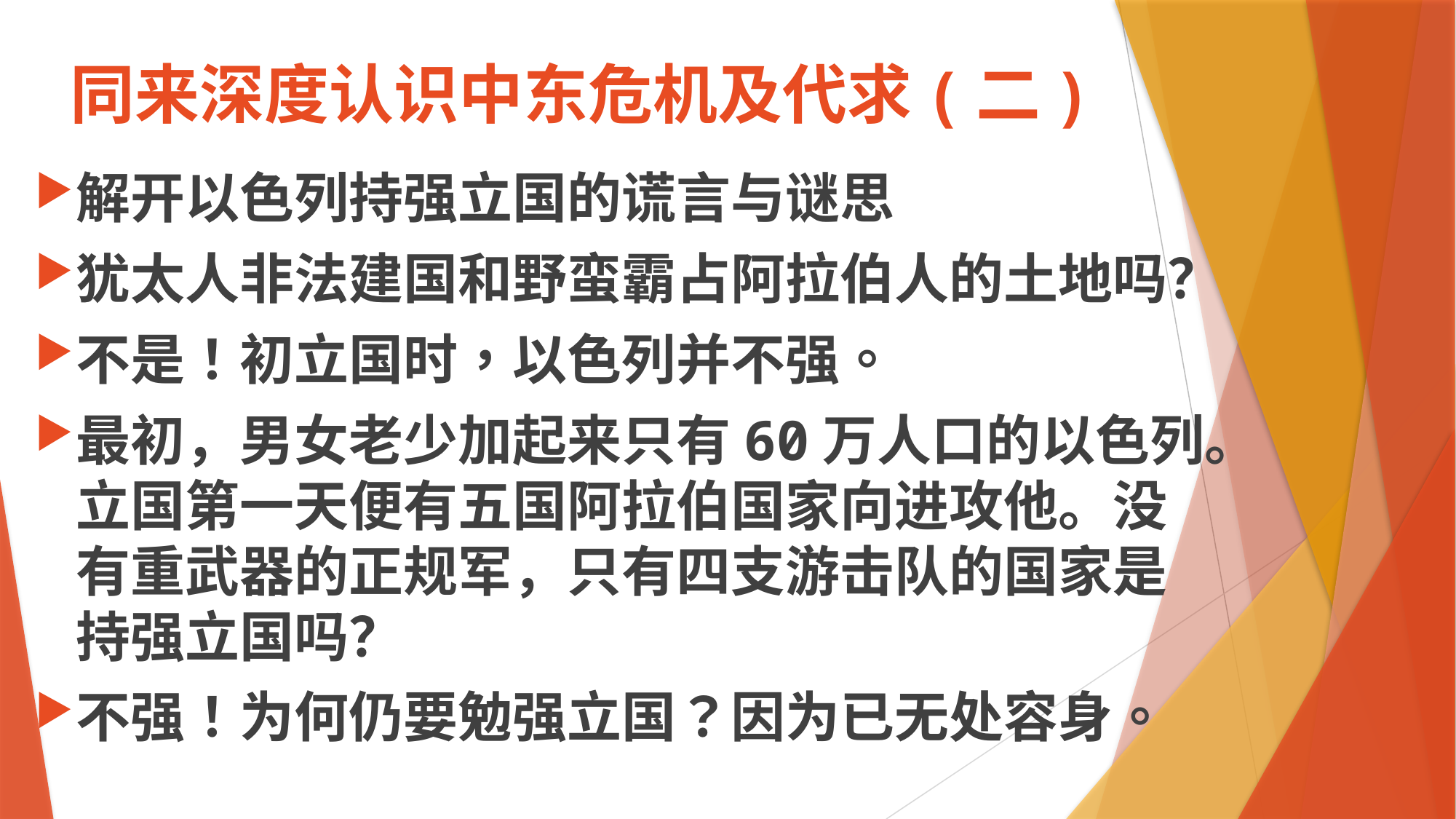

# 同来深度认识中东危机及代求(二)
解开以色列持强立国的谎言与谜思
犹太人非法建国和野蛮霸占阿拉伯人的土地吗？
不是！初立国时，以色列并不强。
最初，男女老少加起来只有60万人口的以色列。立国第一天便有五国阿拉伯国家向进攻他。没有重武器的正规军，只有四支游击队的国家是持强立国吗？
不强！为何仍要勉强立国？因为已无处容身。